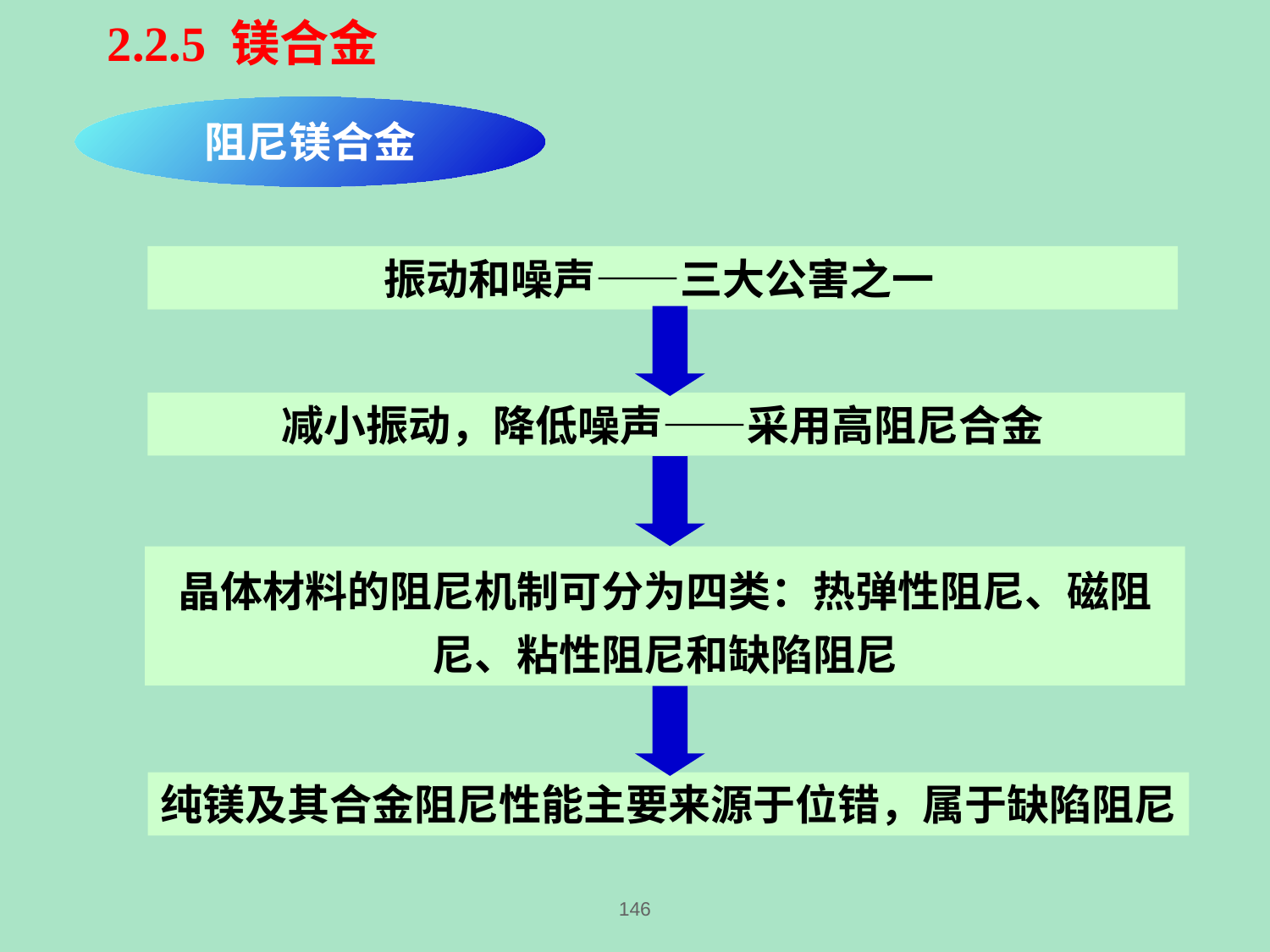

2.2.5 镁合金
阻尼镁合金
振动和噪声——三大公害之一

减小振动，降低噪声——采用高阻尼合金

晶体材料的阻尼机制可分为四类：热弹性阻尼、磁阻尼、粘性阻尼和缺陷阻尼

纯镁及其合金阻尼性能主要来源于位错，属于缺陷阻尼
146